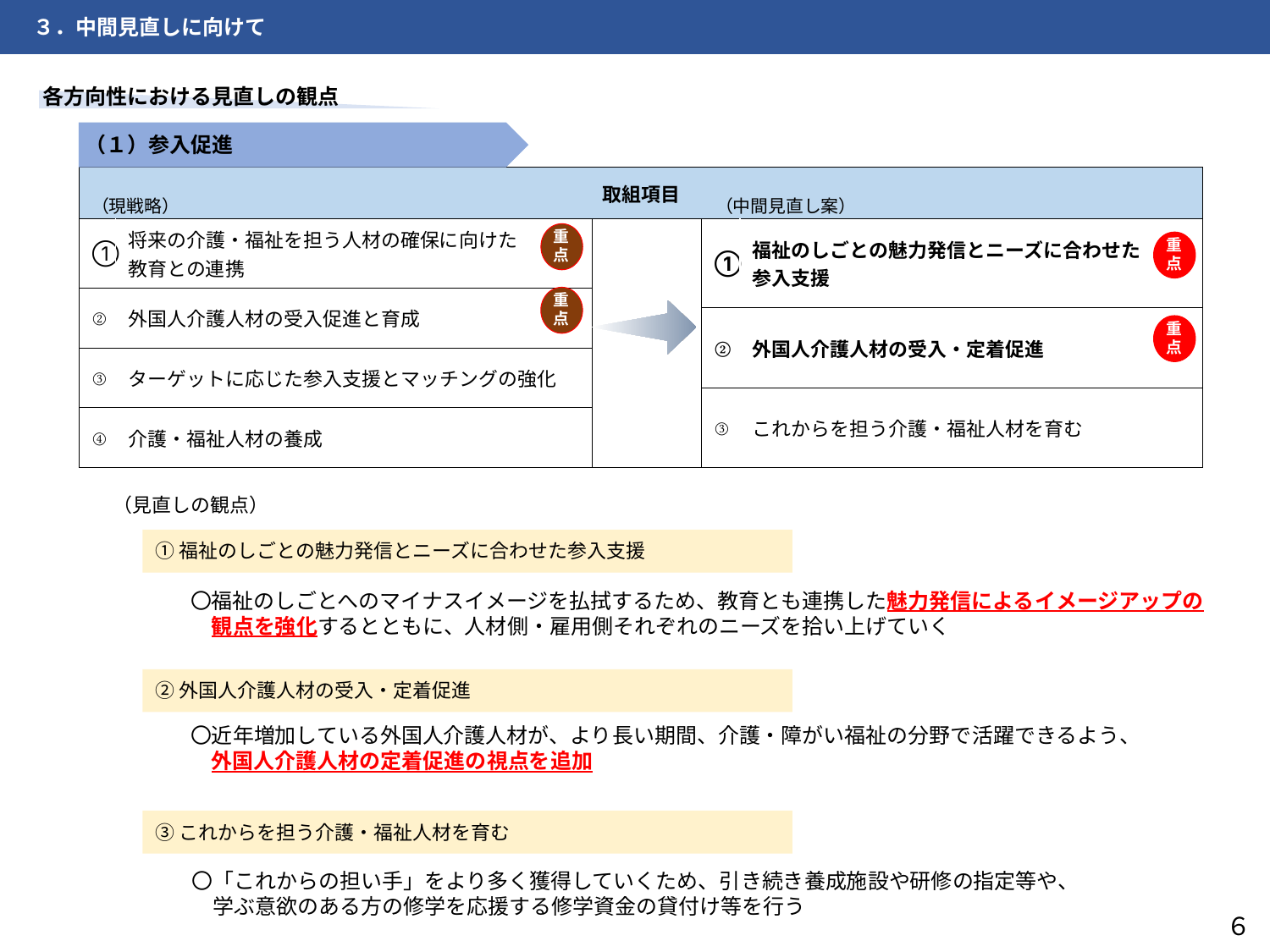

３．中間見直しに向けて
各方向性における見直しの観点

（１）参入促進
| 取組項目 |  |  |  |  |
| --- | --- | --- | --- | --- |
| ➀ | 将来の介護・福祉を担う人材の確保に向けた 教育との連携 |  | ➀ | 福祉のしごとの魅力発信とニーズに合わせた 参入支援 |
| ② | 外国人介護人材の受入促進と育成 |  | ➀ |  |
|  |  |  | ② | 外国人介護人材の受入・定着促進 |
| ③ | ターゲットに応じた参入支援とマッチングの強化 |  | ② |  |
|  |  |  | ③ | これからを担う介護・福祉人材を育む |
| ④ | 介護・福祉人材の養成 |  | ③ |  |
（現戦略）
（中間見直し案）
重
点

重
点

重
点

重
点

（見直しの観点）

➀福祉のしごとの魅力発信とニーズに合わせた参入支援
〇福祉のしごとへのマイナスイメージを払拭するため、教育とも連携した魅力発信によるイメージアップの
　観点を強化するとともに、人材側・雇用側それぞれのニーズを拾い上げていく

②外国人介護人材の受入・定着促進
〇近年増加している外国人介護人材が、より長い期間、介護・障がい福祉の分野で活躍できるよう、
　外国人介護人材の定着促進の視点を追加

③これからを担う介護・福祉人材を育む
〇「これからの担い手」をより多く獲得していくため、引き続き養成施設や研修の指定等や、
　学ぶ意欲のある方の修学を応援する修学資金の貸付け等を行う
６